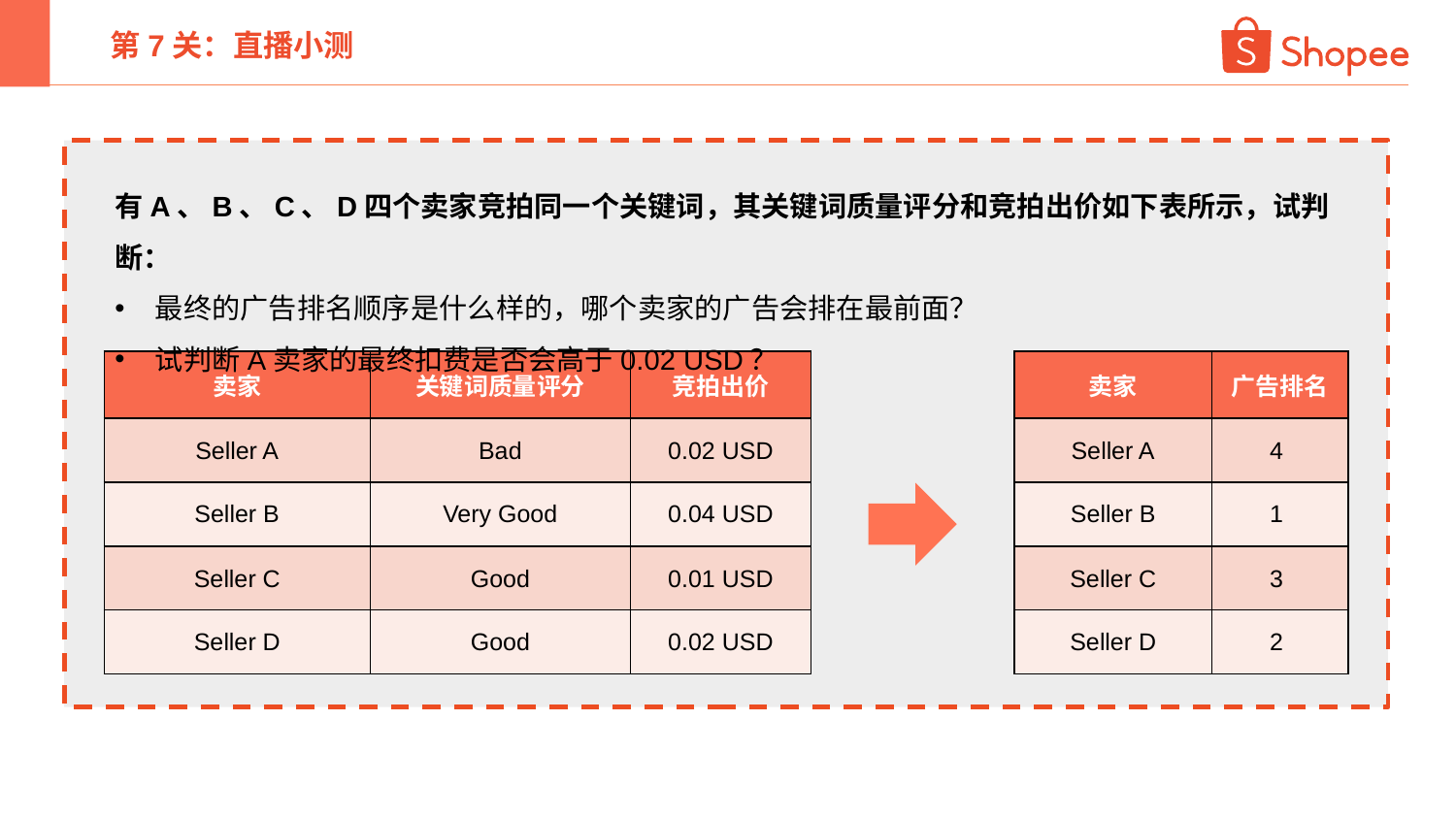

第7关：直播小测

有A、B、C、D四个卖家竞拍同一个关键词，其关键词质量评分和竞拍出价如下表所示，试判断：
最终的广告排名顺序是什么样的，哪个卖家的广告会排在最前面？
试判断A卖家的最终扣费是否会高于0.02 USD？
| 卖家 | 关键词质量评分 | 竞拍出价 |
| --- | --- | --- |
| Seller A | Bad | 0.02 USD |
| Seller B | Very Good | 0.04 USD |
| Seller C | Good | 0.01 USD |
| Seller D | Good | 0.02 USD |
| 卖家 | 广告排名 |
| --- | --- |
| Seller A | 4 |
| Seller B | 1 |
| Seller C | 3 |
| Seller D | 2 |

48